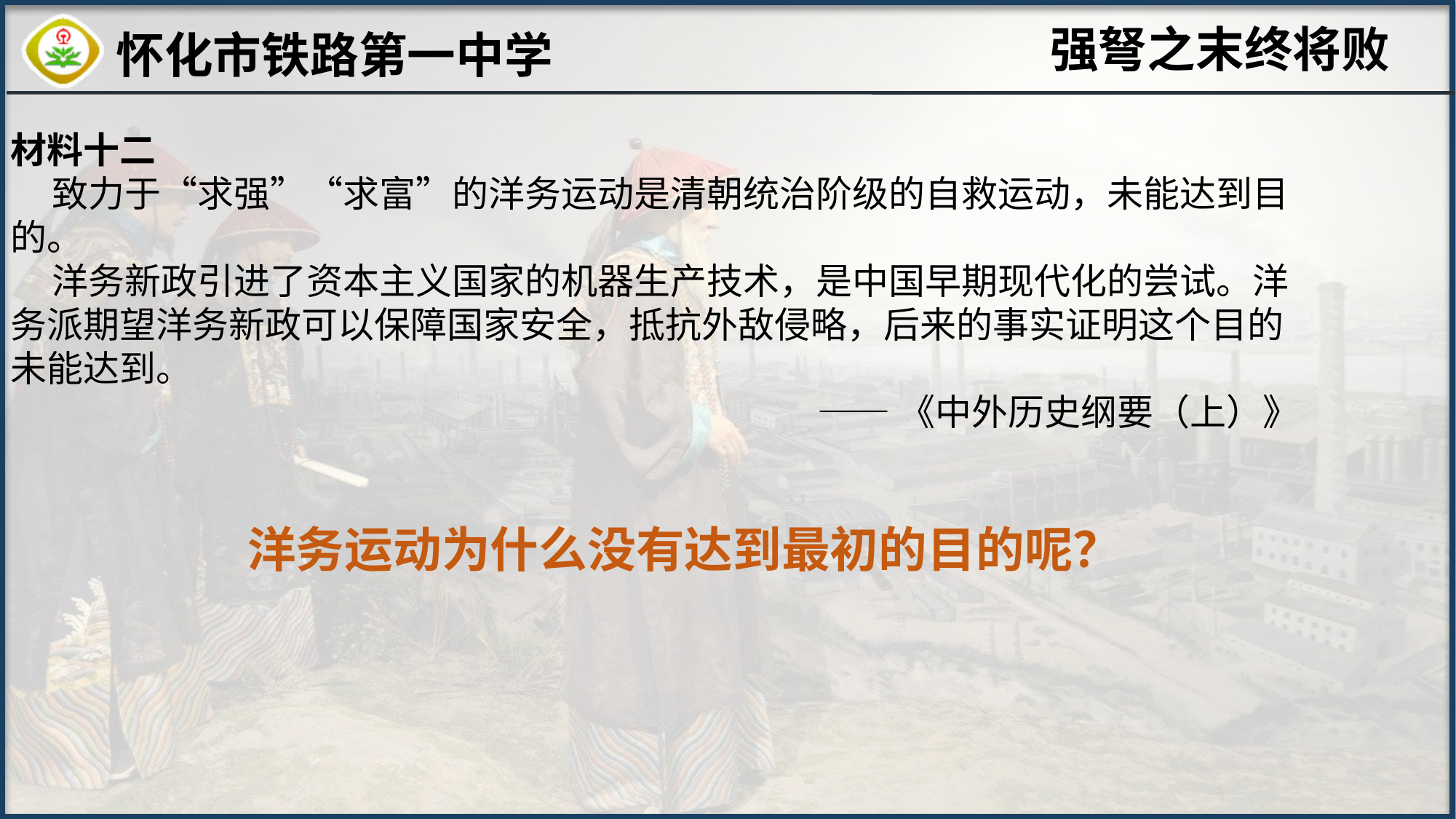

强弩之末终将败
材料十二
    致力于“求强”“求富”的洋务运动是清朝统治阶级的自救运动，未能达到目的。
    洋务新政引进了资本主义国家的机器生产技术，是中国早期现代化的尝试。洋务派期望洋务新政可以保障国家安全，抵抗外敌侵略，后来的事实证明这个目的未能达到。
——《中外历史纲要（上）》
洋务运动为什么没有达到最初的目的呢？